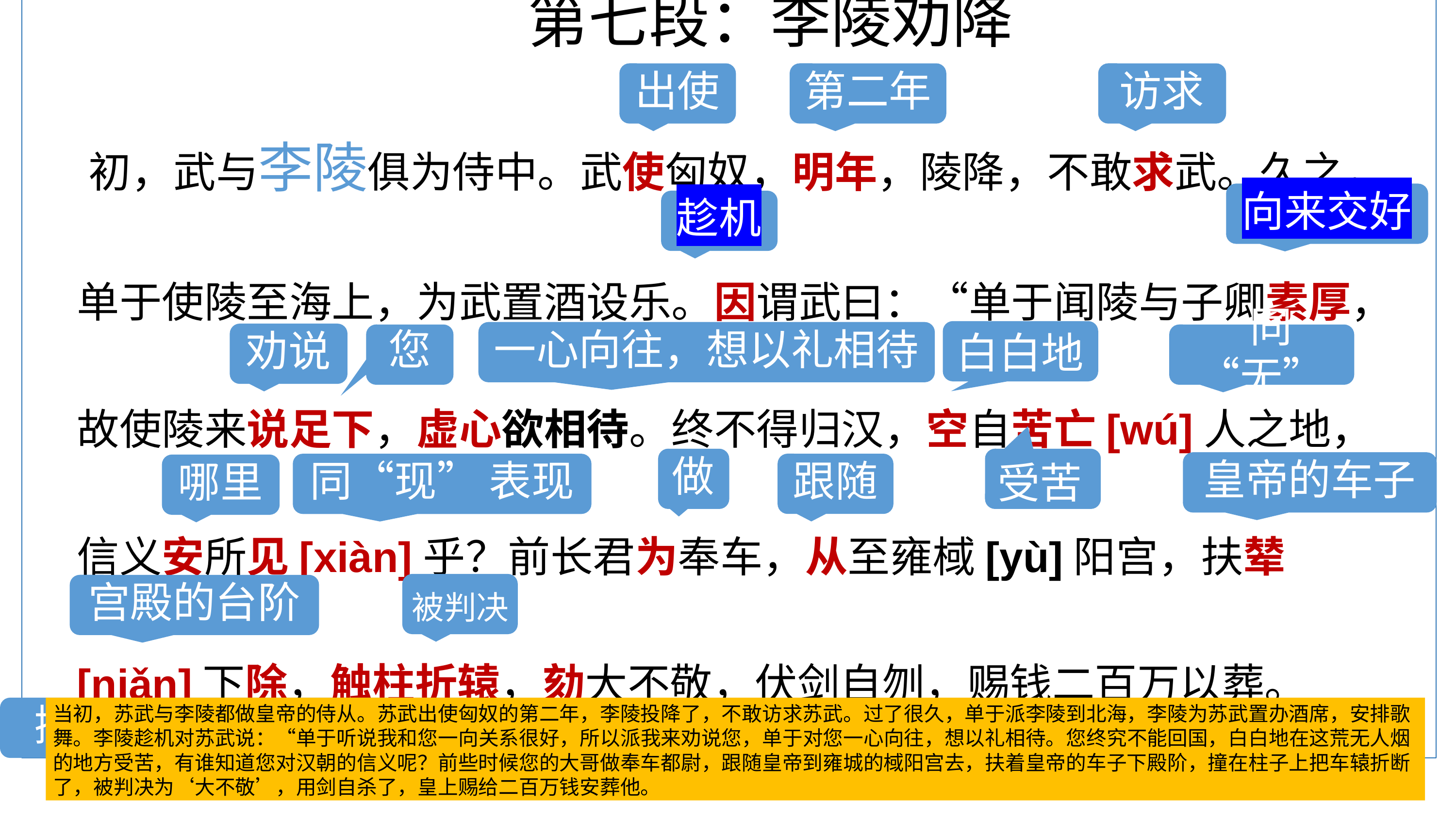

第七段：李陵劝降

出使

第二年

访求

初，武与李陵俱为侍中。武使匈奴，明年，陵降，不敢求武。久之，单于使陵至海上，为武置酒设乐。因谓武曰：“单于闻陵与子卿素厚，故使陵来说足下，虚心欲相待。终不得归汉，空自苦亡[wú]人之地，信义安所见[xiàn]乎？前长君为奉车，从至雍棫[yù]阳宫，扶辇[niǎn]下除，触柱折辕，劾大不敬，伏剑自刎，赐钱二百万以葬。
向来交好

趁机

一心向往，想以礼相待

您

劝说

 同“无”

白白地

做

皇帝的车子

跟随

同“现” 表现

哪里

受苦
被判决

宫殿的台阶

撞在柱子上把车辕折断

当初，苏武与李陵都做皇帝的侍从。苏武出使匈奴的第二年，李陵投降了，不敢访求苏武。过了很久，单于派李陵到北海，李陵为苏武置办酒席，安排歌舞。李陵趁机对苏武说：“单于听说我和您一向关系很好，所以派我来劝说您，单于对您一心向往，想以礼相待。您终究不能回国，白白地在这荒无人烟的地方受苦，有谁知道您对汉朝的信义呢？前些时候您的大哥做奉车都尉，跟随皇帝到雍城的棫阳宫去，扶着皇帝的车子下殿阶，撞在柱子上把车辕折断了，被判决为‘大不敬’，用剑自杀了，皇上赐给二百万钱安葬他。